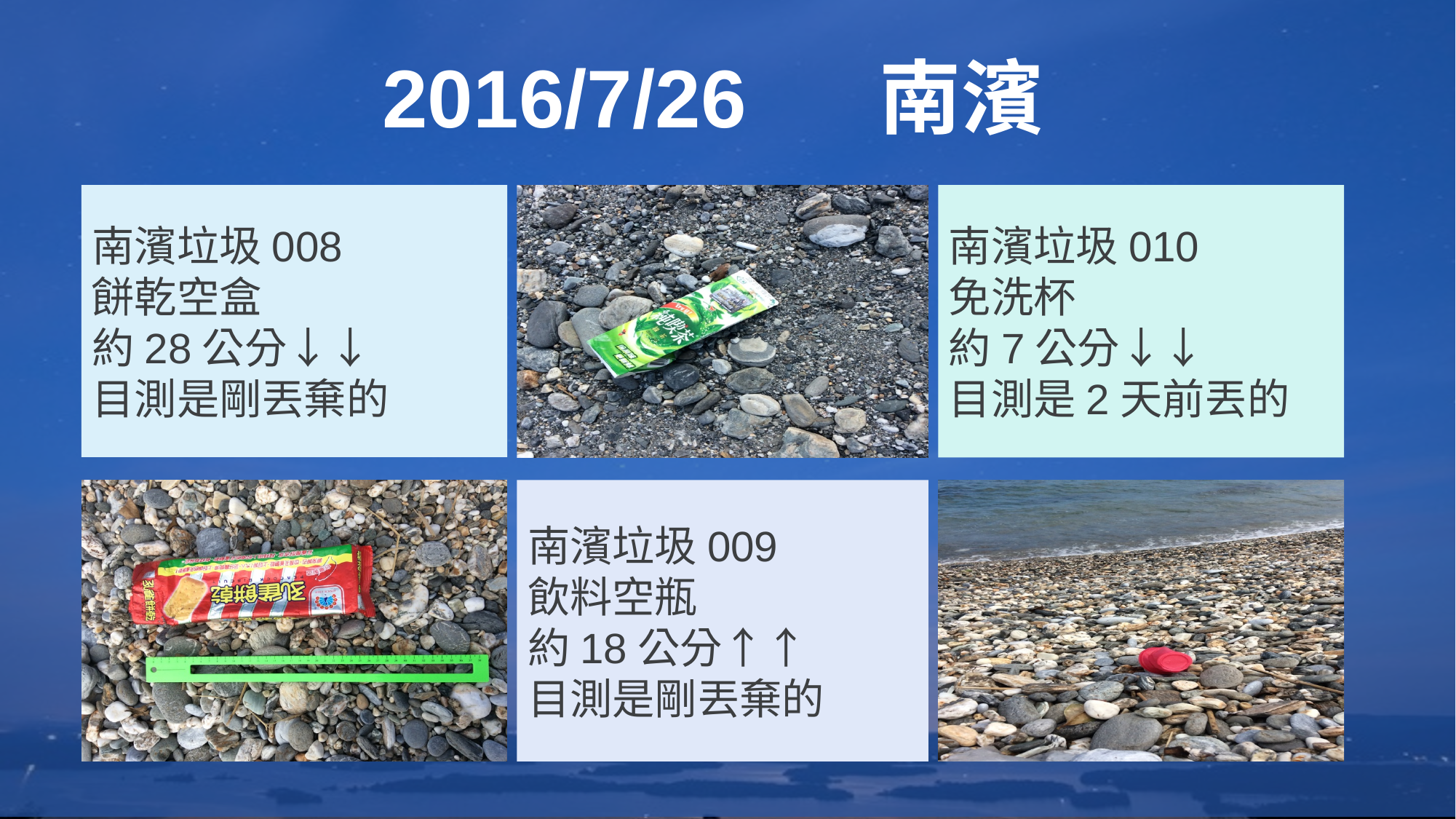

2016/7/26     南濱
南濱垃圾008
餅乾空盒
約28公分↓↓
目測是剛丟棄的
南濱垃圾010
免洗杯
約7公分↓↓
目測是2天前丟的

南濱垃圾009
飲料空瓶
約18公分↑↑
目測是剛丟棄的